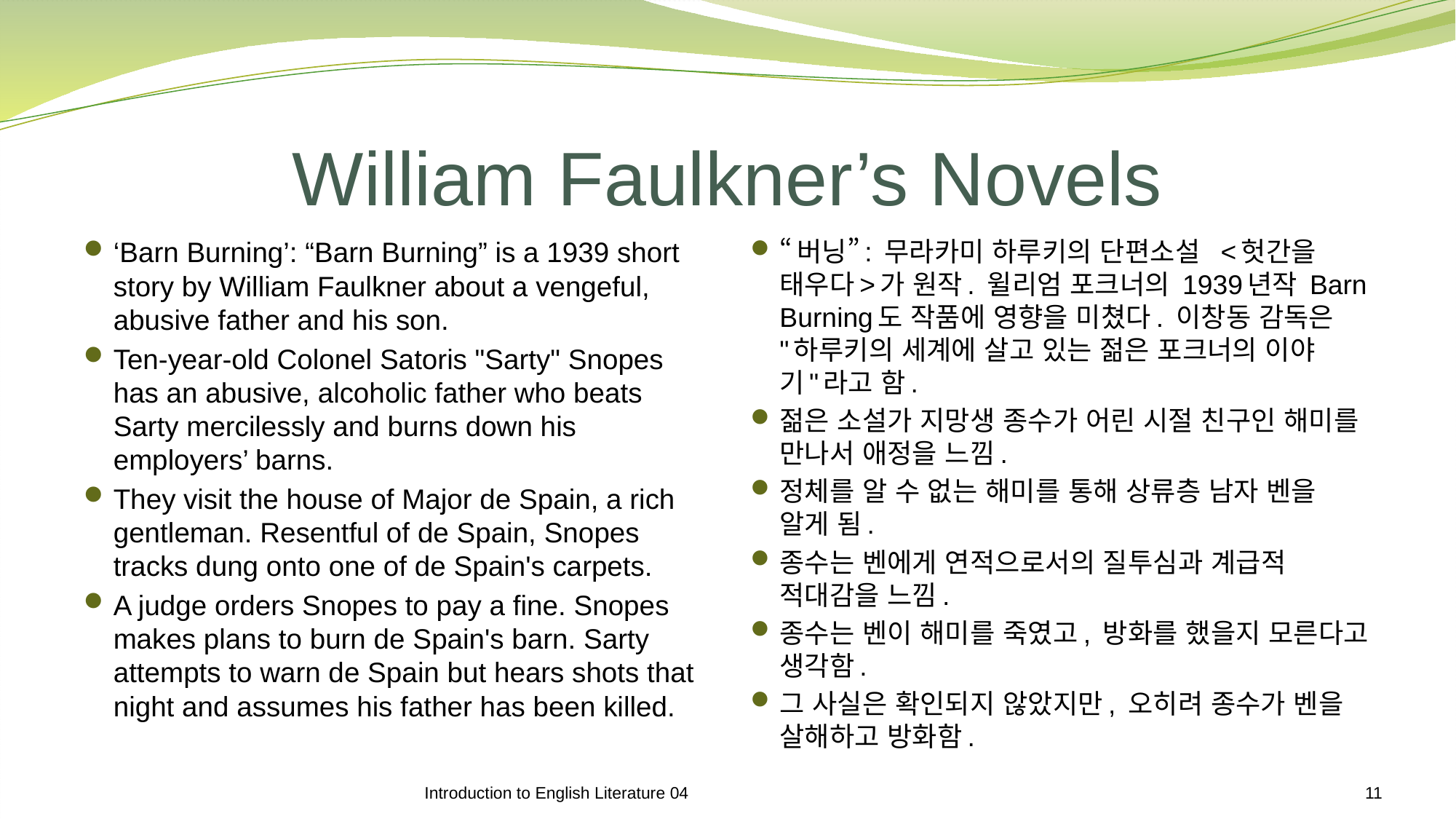

# William Faulkner’s Novels
‘Barn Burning’: “Barn Burning” is a 1939 short story by William Faulkner about a vengeful, abusive father and his son.
Ten-year-old Colonel Satoris "Sarty" Snopes has an abusive, alcoholic father who beats Sarty mercilessly and burns down his employers’ barns.
They visit the house of Major de Spain, a rich gentleman. Resentful of de Spain, Snopes tracks dung onto one of de Spain's carpets.
A judge orders Snopes to pay a fine. Snopes makes plans to burn de Spain's barn. Sarty attempts to warn de Spain but hears shots that night and assumes his father has been killed.
“버닝”: 무라카미 하루키의 단편소설  <헛간을 태우다>가 원작. 윌리엄 포크너의 1939년작 Barn Burning도 작품에 영향을 미쳤다. 이창동 감독은 "하루키의 세계에 살고 있는 젊은 포크너의 이야기"라고 함.
젊은 소설가 지망생 종수가 어린 시절 친구인 해미를 만나서 애정을 느낌.
정체를 알 수 없는 해미를 통해 상류층 남자 벤을 알게 됨.
종수는 벤에게 연적으로서의 질투심과 계급적 적대감을 느낌.
종수는 벤이 해미를 죽였고, 방화를 했을지 모른다고 생각함.
그 사실은 확인되지 않았지만, 오히려 종수가 벤을 살해하고 방화함.

Introduction to English Literature 04
11